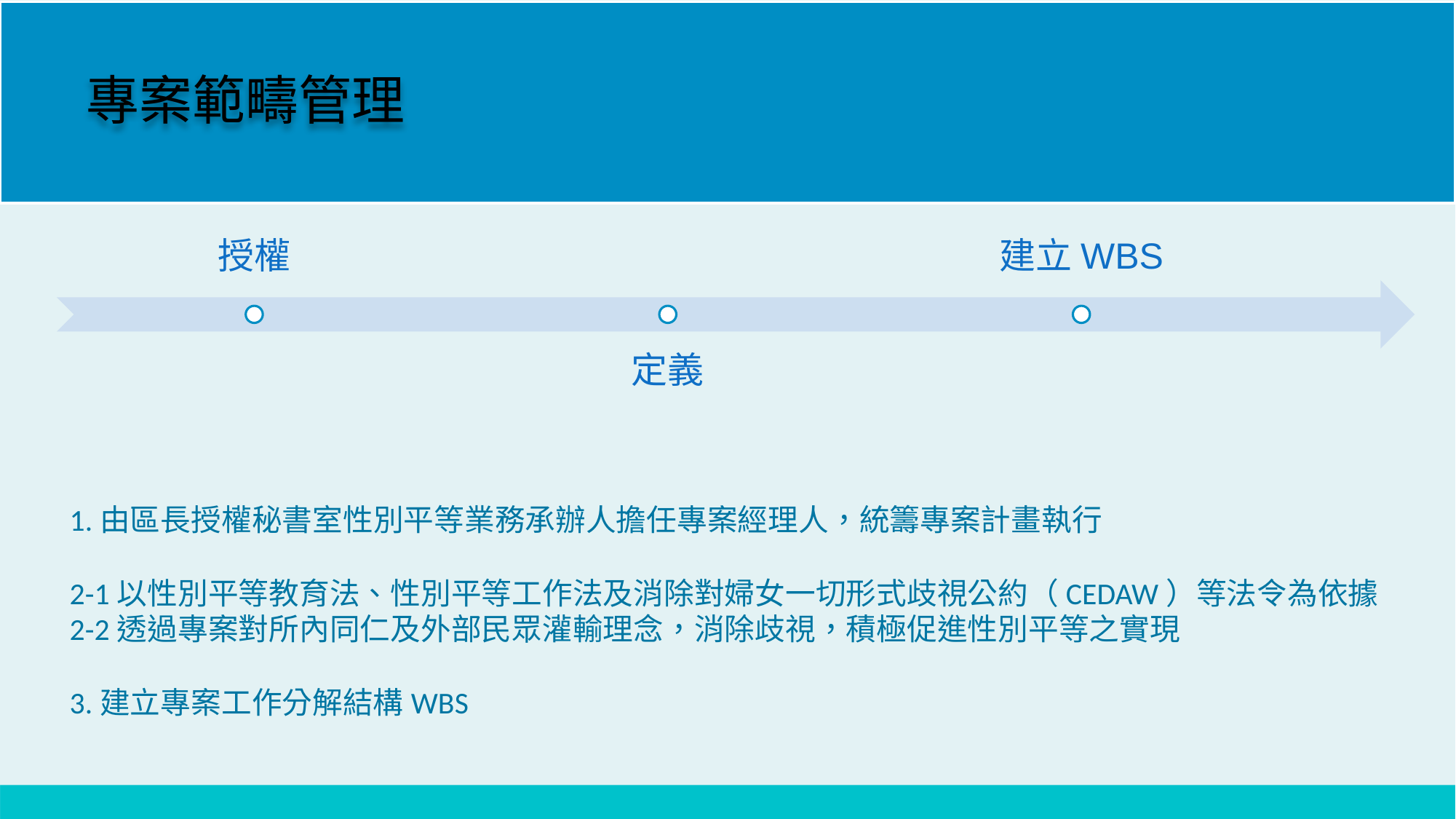

專案範疇管理
授權
定義
建立WBS
# 1.由區長授權秘書室性別平等業務承辦人擔任專案經理人，統籌專案計畫執行 2-1以性別平等教育法、性別平等工作法及消除對婦女一切形式歧視公約（CEDAW）等法令為依據 2-2透過專案對所內同仁及外部民眾灌輸理念，消除歧視，積極促進性別平等之實現 3.建立專案工作分解結構WBS